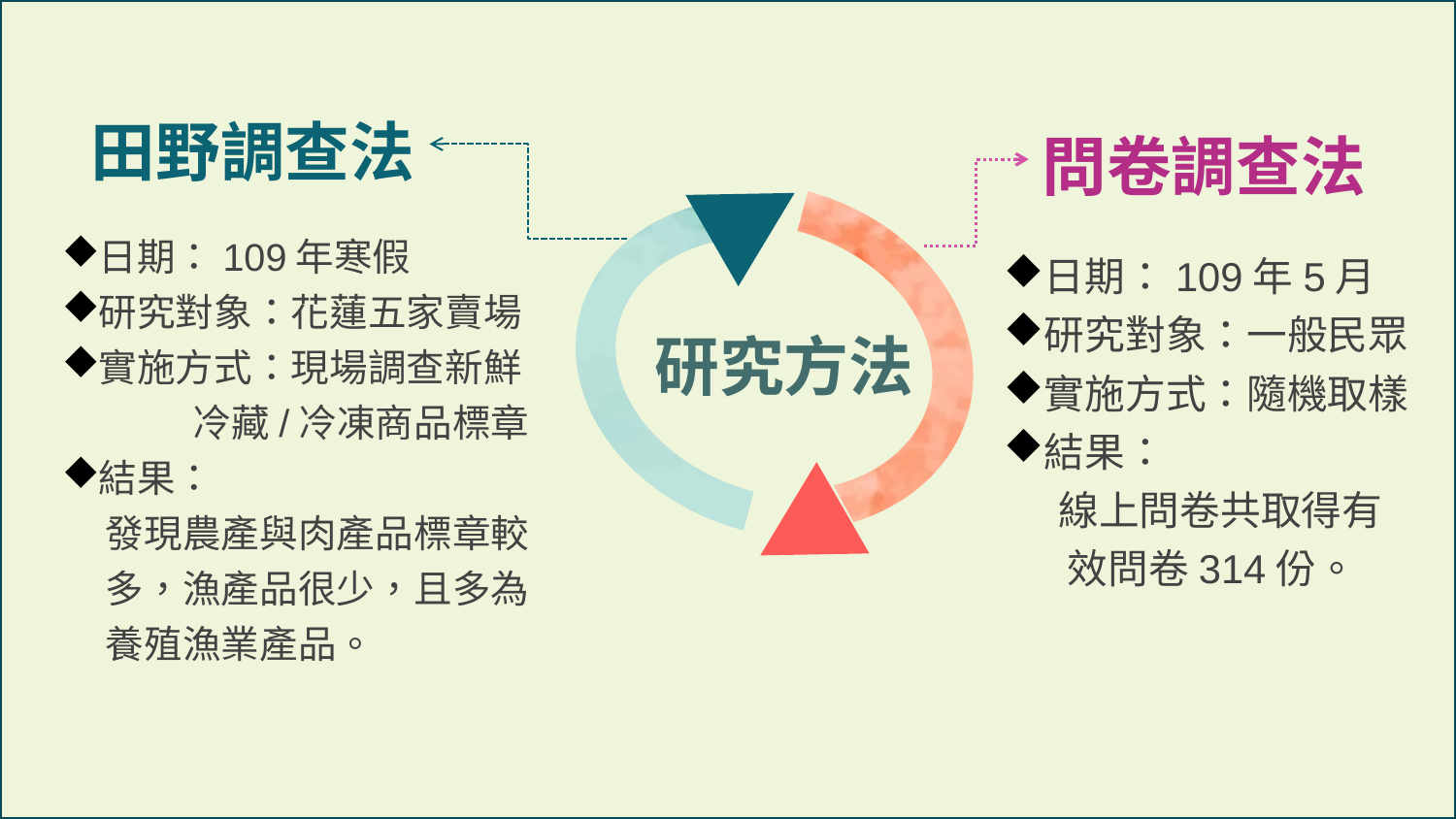

田野調查法
日期：109年寒假
研究對象：花蓮五家賣場
實施方式：現場調查新鮮
              冷藏/冷凍商品標章
結果：
    發現農產與肉產品標章較
    多，漁產品很少，且多為
    養殖漁業產品。

問卷調查法
日期：109年5月
研究對象：一般民眾
實施方式：隨機取樣
結果：
     線上問卷共取得有
      效問卷314份。

研究方法